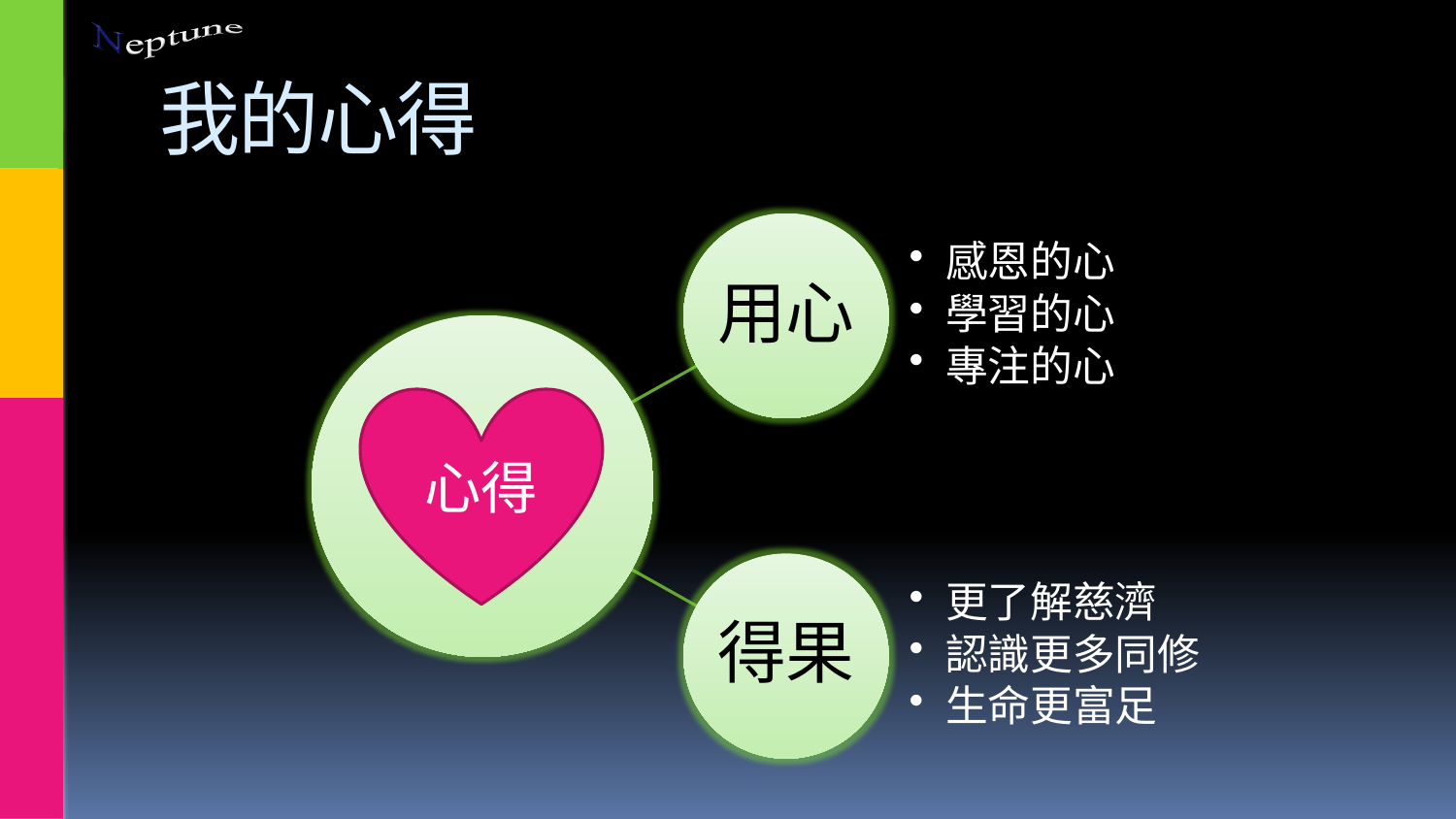

# 我的心得
用心
感恩的心
學習的心
專注的心
得果
更了解慈濟
認識更多同修
生命更富足
心得